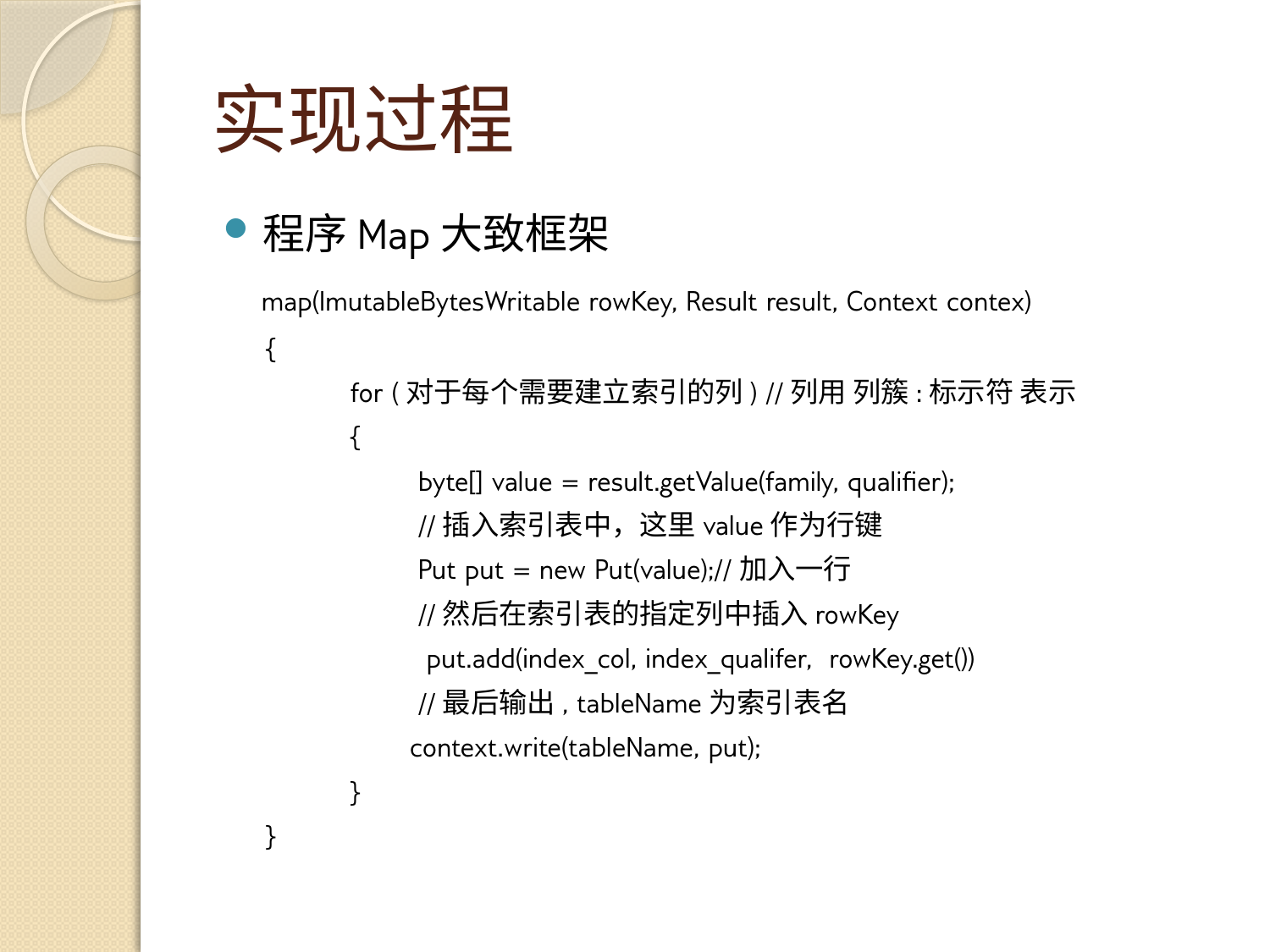

# 实现过程
程序Map大致框架
   map(ImutableBytesWritable rowKey, Result result, Context contex)
     {
	for (对于每个需要建立索引的列) //列用 列簇:标示符 表示
	{
	        byte[] value = result.getValue(family, qualifier);
	        //插入索引表中，这里value作为行键
                       Put put = new Put(value);//加入一行
	        //然后在索引表的指定列中插入rowKey
	         put.add(index_col, index_qualifer,  rowKey.get())
	        //最后输出, tableName为索引表名
	       context.write(tableName, put);
	}
     }